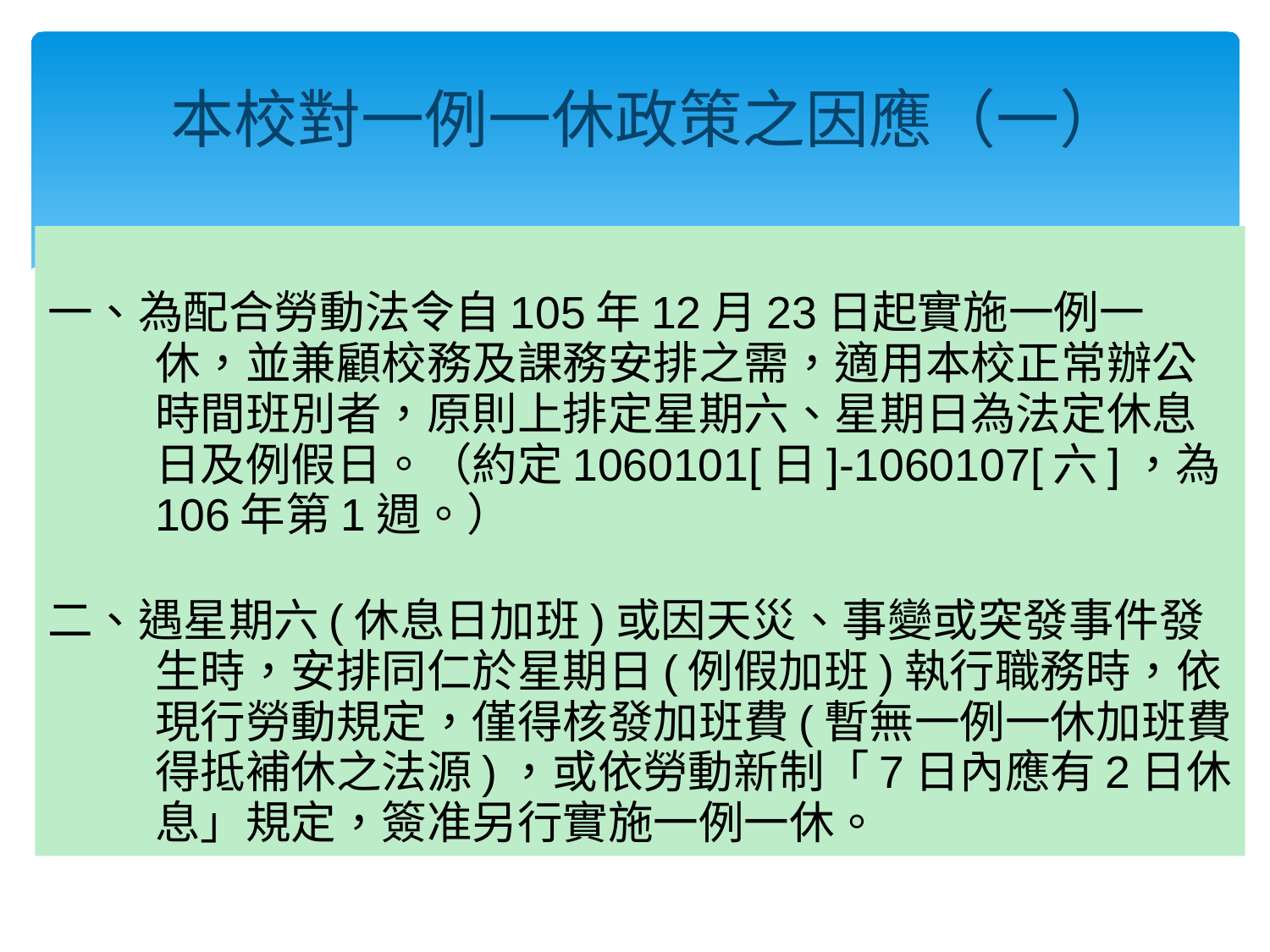

# 本校對一例一休政策之因應（一）

一、為配合勞動法令自105年12月23日起實施一例一休，並兼顧校務及課務安排之需，適用本校正常辦公時間班別者，原則上排定星期六、星期日為法定休息日及例假日。（約定1060101[日]-1060107[六]，為106年第1週。）

二、遇星期六(休息日加班)或因天災、事變或突發事件發生時，安排同仁於星期日(例假加班)執行職務時，依現行勞動規定，僅得核發加班費(暫無一例一休加班費得抵補休之法源)，或依勞動新制「7日內應有2日休息」規定，簽准另行實施一例一休。